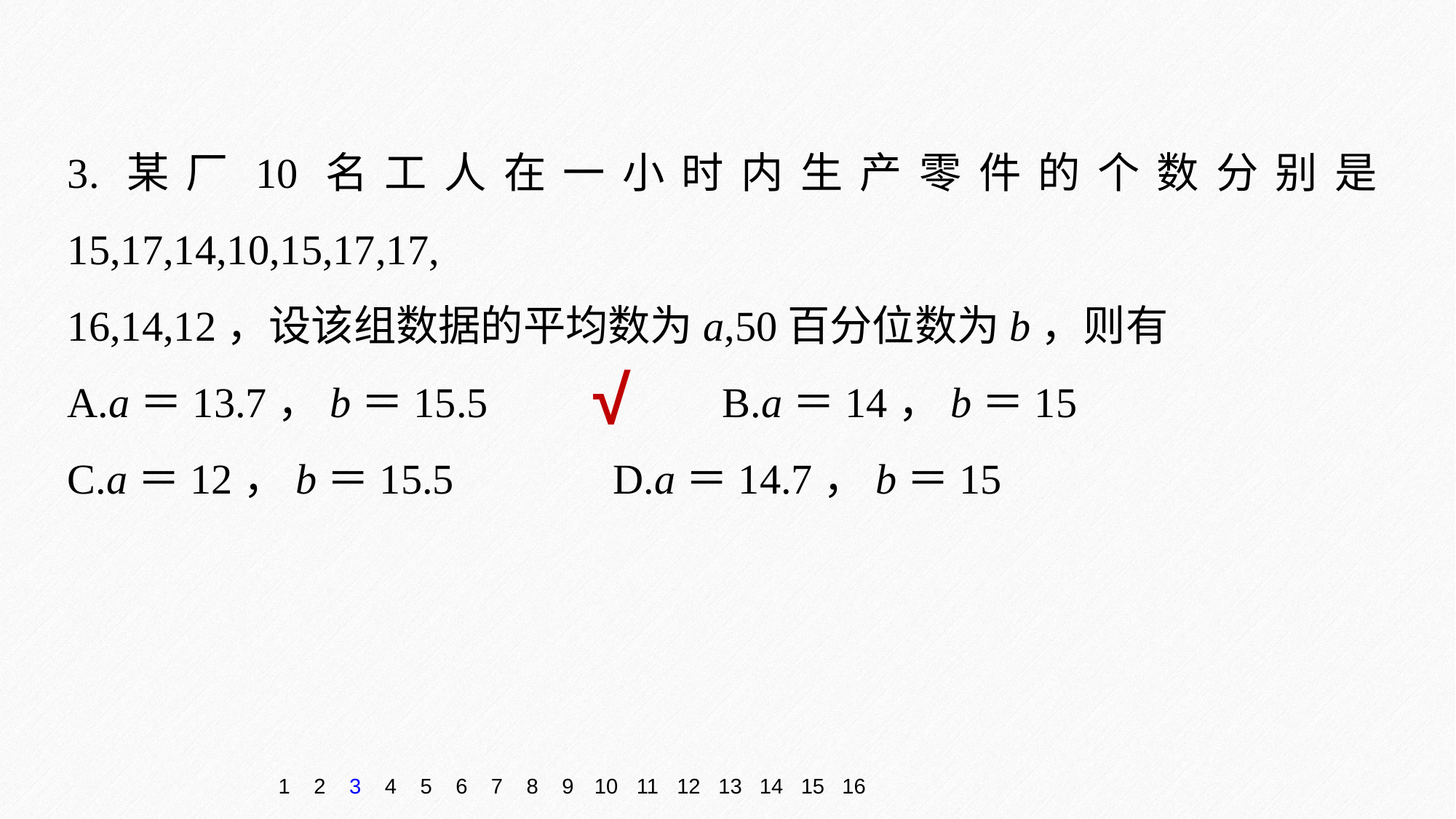

3.某厂10名工人在一小时内生产零件的个数分别是15,17,14,10,15,17,17,
16,14,12，设该组数据的平均数为a,50百分位数为b，则有
A.a＝13.7，b＝15.5  		B.a＝14，b＝15
C.a＝12，b＝15.5  		D.a＝14.7，b＝15
√
1
2
3
4
5
6
7
8
9
10
11
12
13
14
15
16